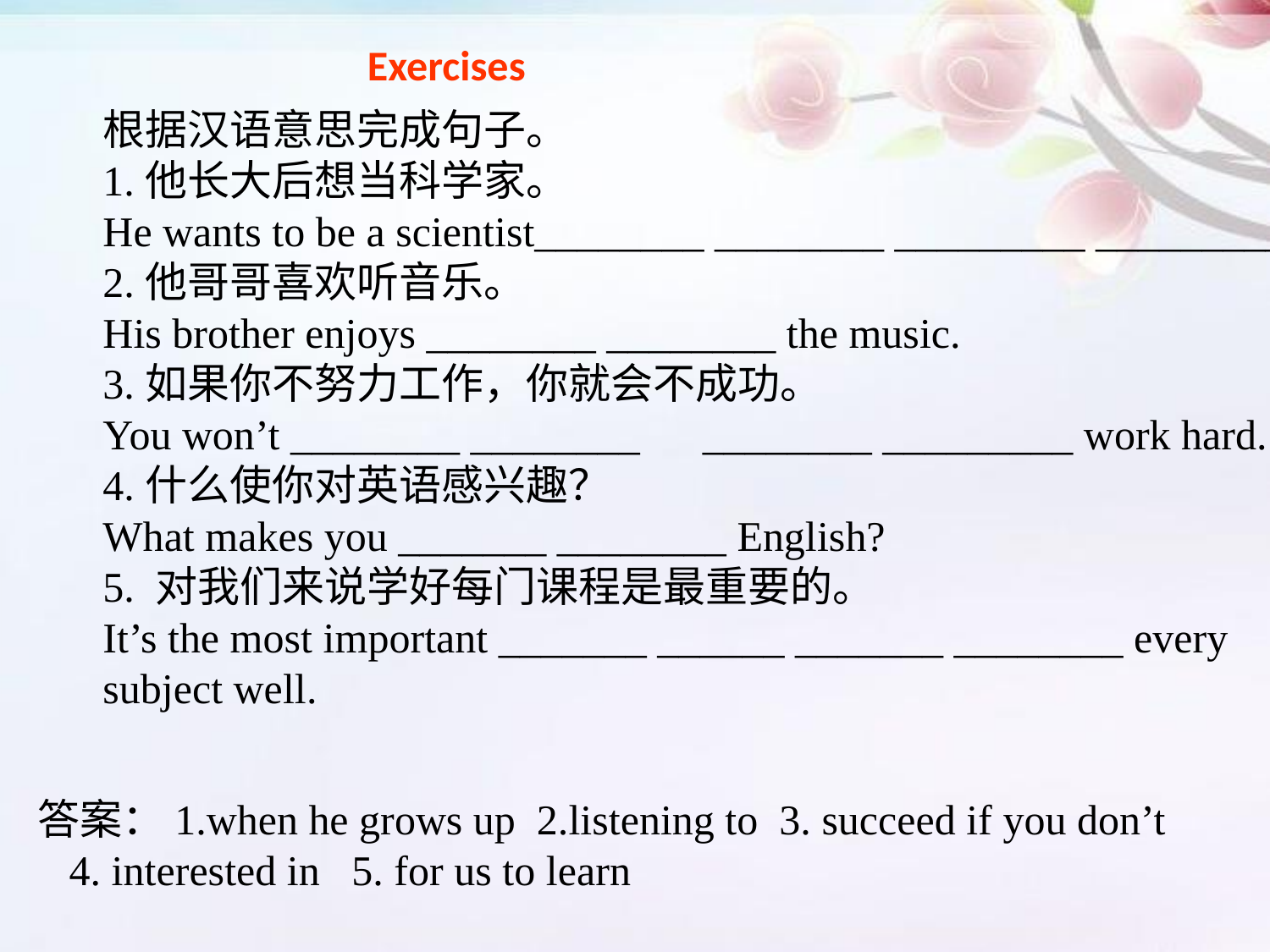

Exercises
根据汉语意思完成句子。
1.他长大后想当科学家。
He wants to be a scientist________ ________ _________ _________.
2.他哥哥喜欢听音乐。
His brother enjoys ________ ________ the music.
3.如果你不努力工作，你就会不成功。
You won’t ________ ________　________ _________ work hard.
4.什么使你对英语感兴趣？
What makes you _______ ________ English?
5. 对我们来说学好每门课程是最重要的。
It’s the most important _______ ______ _______ ________ every
subject well.
答案：1.when he grows up  2.listening to  3. succeed if you don’t
   4. interested in   5. for us to learn